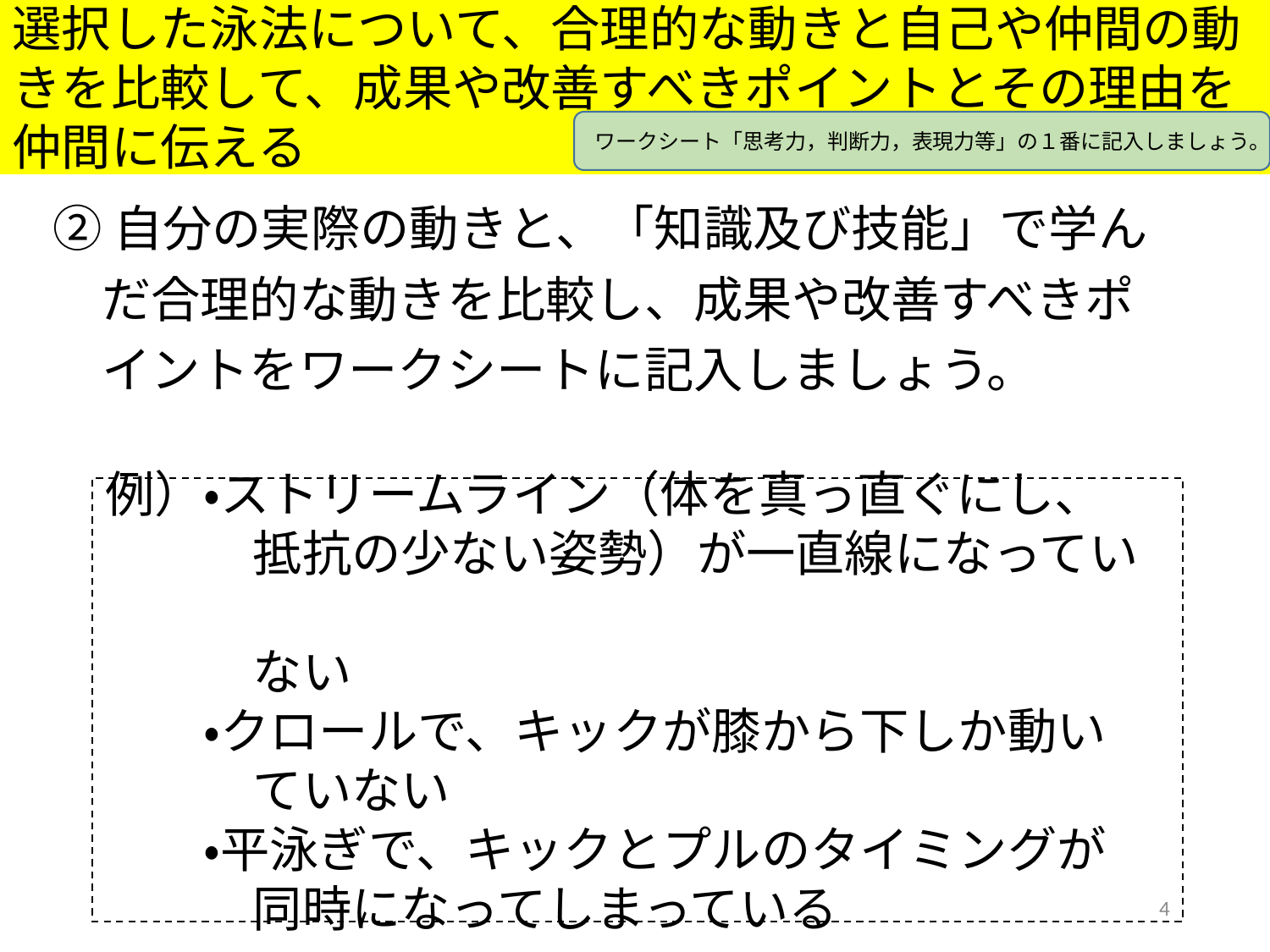

選択した泳法について、合理的な動きと自己や仲間の動きを比較して、成果や改善すべきポイントとその理由を仲間に伝える
ワークシート「思考力，判断力，表現力等」の１番に記入しましょう。
②自分の実際の動きと、「知識及び技能」で学ん
　だ合理的な動きを比較し、成果や改善すべきポ
　イントをワークシートに記入しましょう。

例）・ストリームライン（体を真っ直ぐにし、
　　　抵抗の少ない姿勢）が一直線になってい
　　　ない
　　・クロールで、キックが膝から下しか動い
　　　ていない
　　・平泳ぎで、キックとプルのタイミングが
　　　同時になってしまっている
4